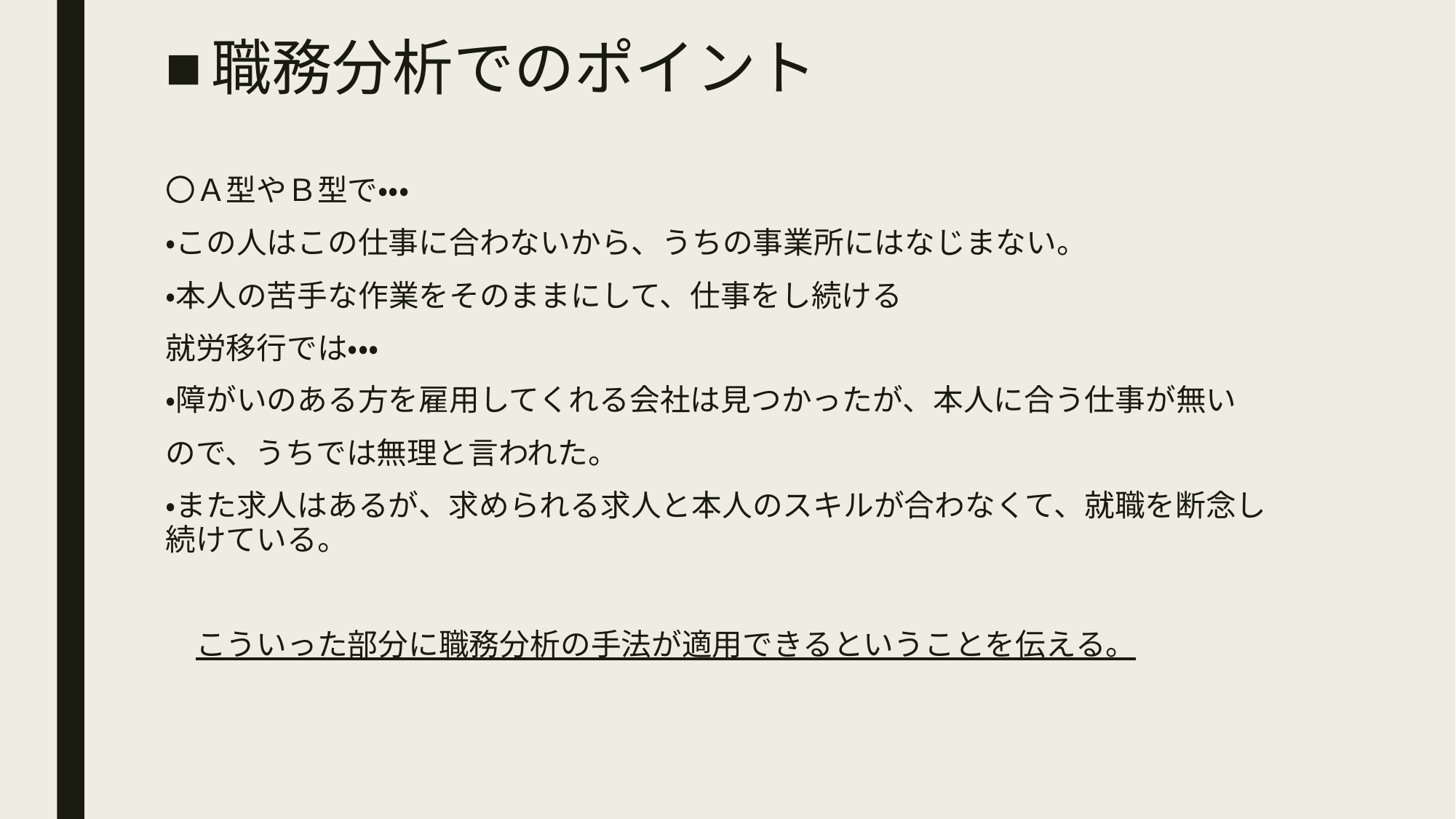

職務分析でのポイント

〇Ａ型やＢ型で・・・
・この人はこの仕事に合わないから、うちの事業所にはなじまない。
・本人の苦手な作業をそのままにして、仕事をし続ける
就労移行では・・・
・障がいのある方を雇用してくれる会社は見つかったが、本人に合う仕事が無い
ので、うちでは無理と言われた。
・また求人はあるが、求められる求人と本人のスキルが合わなくて、就職を断念し続けている。

　こういった部分に職務分析の手法が適用できるということを伝える。